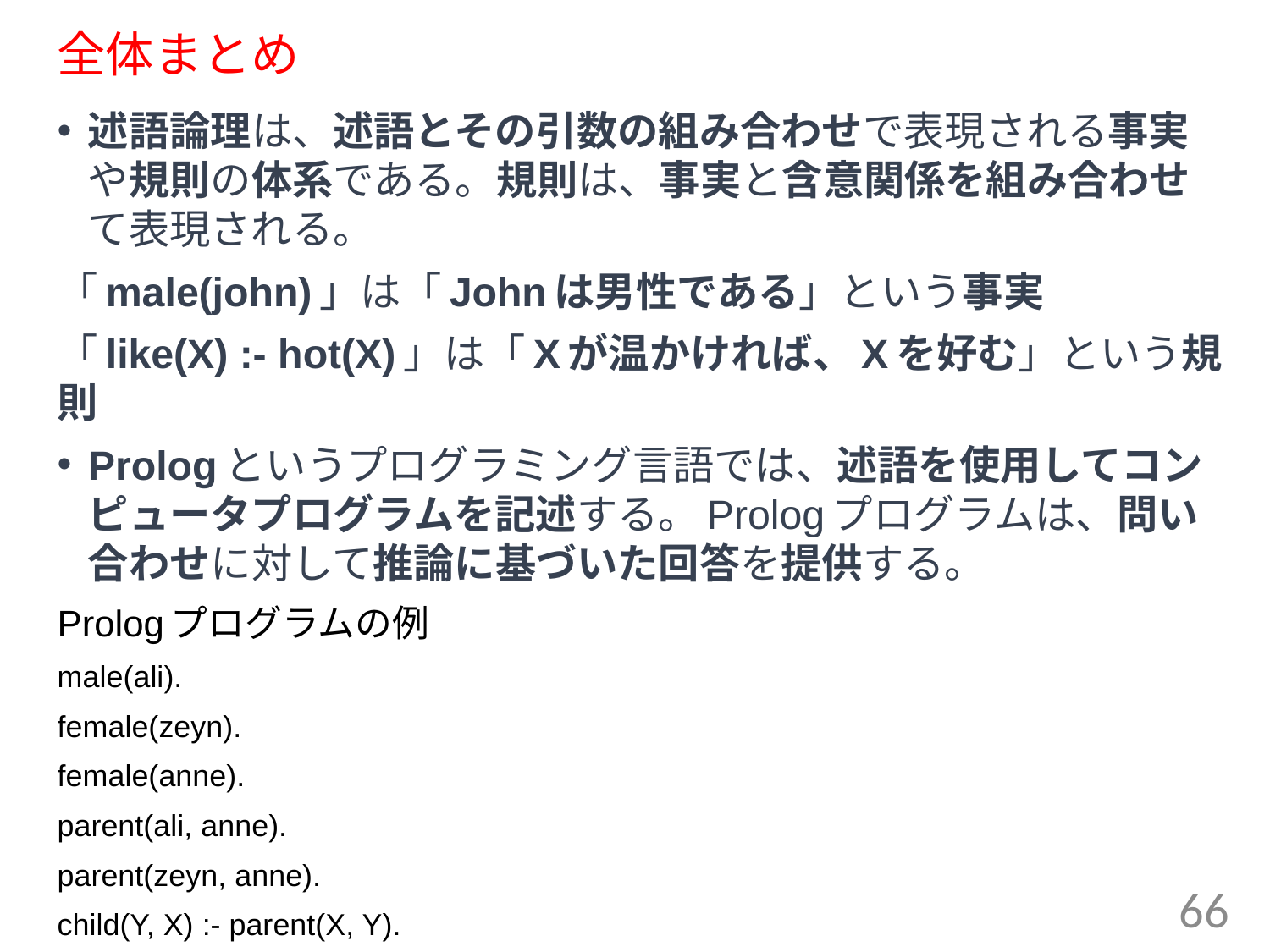

# 全体まとめ
述語論理は、述語とその引数の組み合わせで表現される事実や規則の体系である。規則は、事実と含意関係を組み合わせて表現される。
「male(john)」は「Johnは男性である」という事実
「like(X) :- hot(X)」は「Xが温かければ、Xを好む」という規則
Prologというプログラミング言語では、述語を使用してコンピュータプログラムを記述する。Prologプログラムは、問い合わせに対して推論に基づいた回答を提供する。
Prologプログラムの例
male(ali).
female(zeyn).
female(anne).
parent(ali, anne).
parent(zeyn, anne).
child(Y, X) :- parent(X, Y).
66